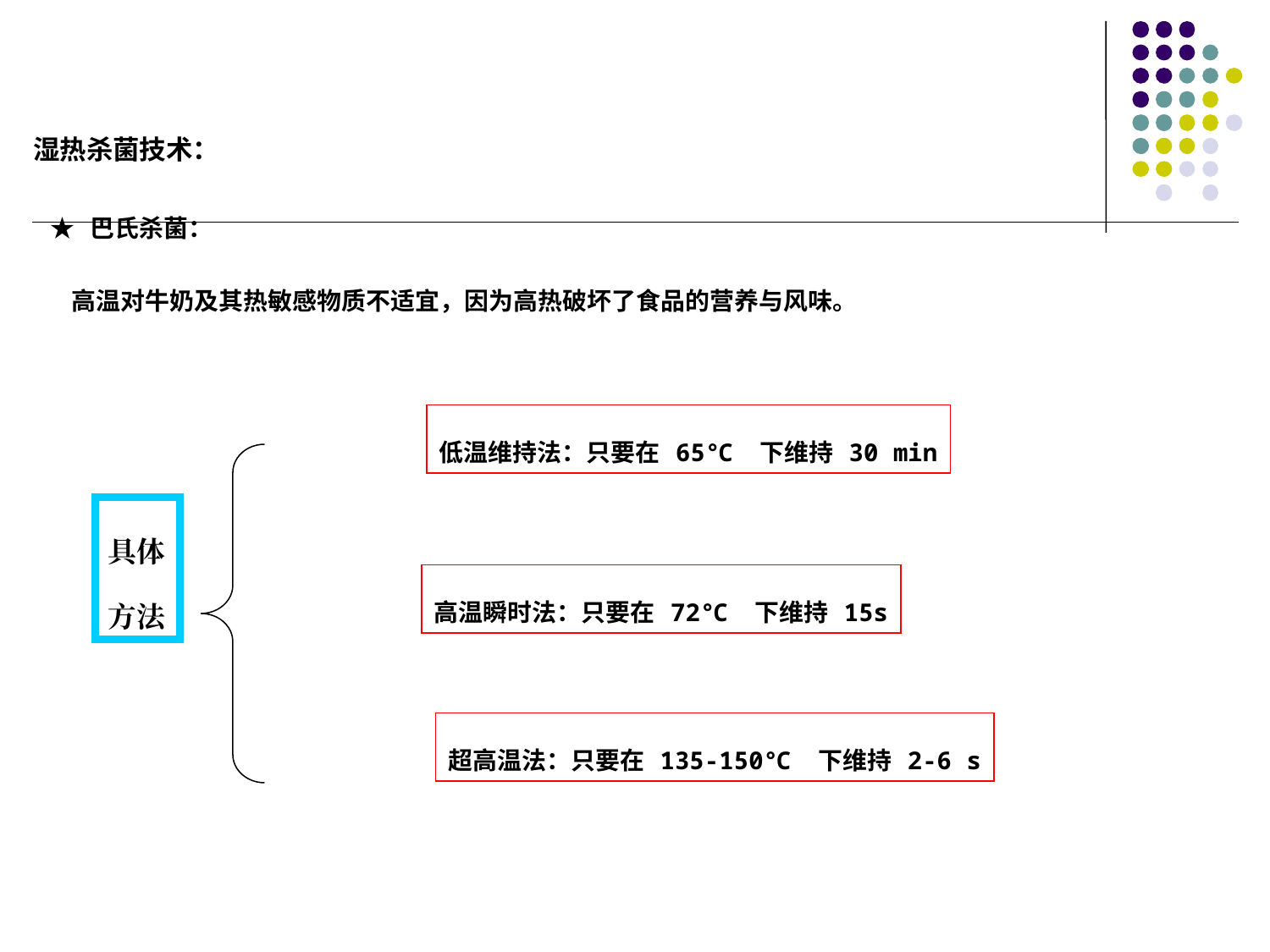

湿热杀菌技术：
   ★ 巴氏杀菌：
     高温对牛奶及其热敏感物质不适宜，因为高热破坏了食品的营养与风味。
低温维持法：只要在 65℃ 下维持 30 min

具体方法
高温瞬时法：只要在 72℃ 下维持 15s
超高温法：只要在 135-150℃ 下维持 2-6 s